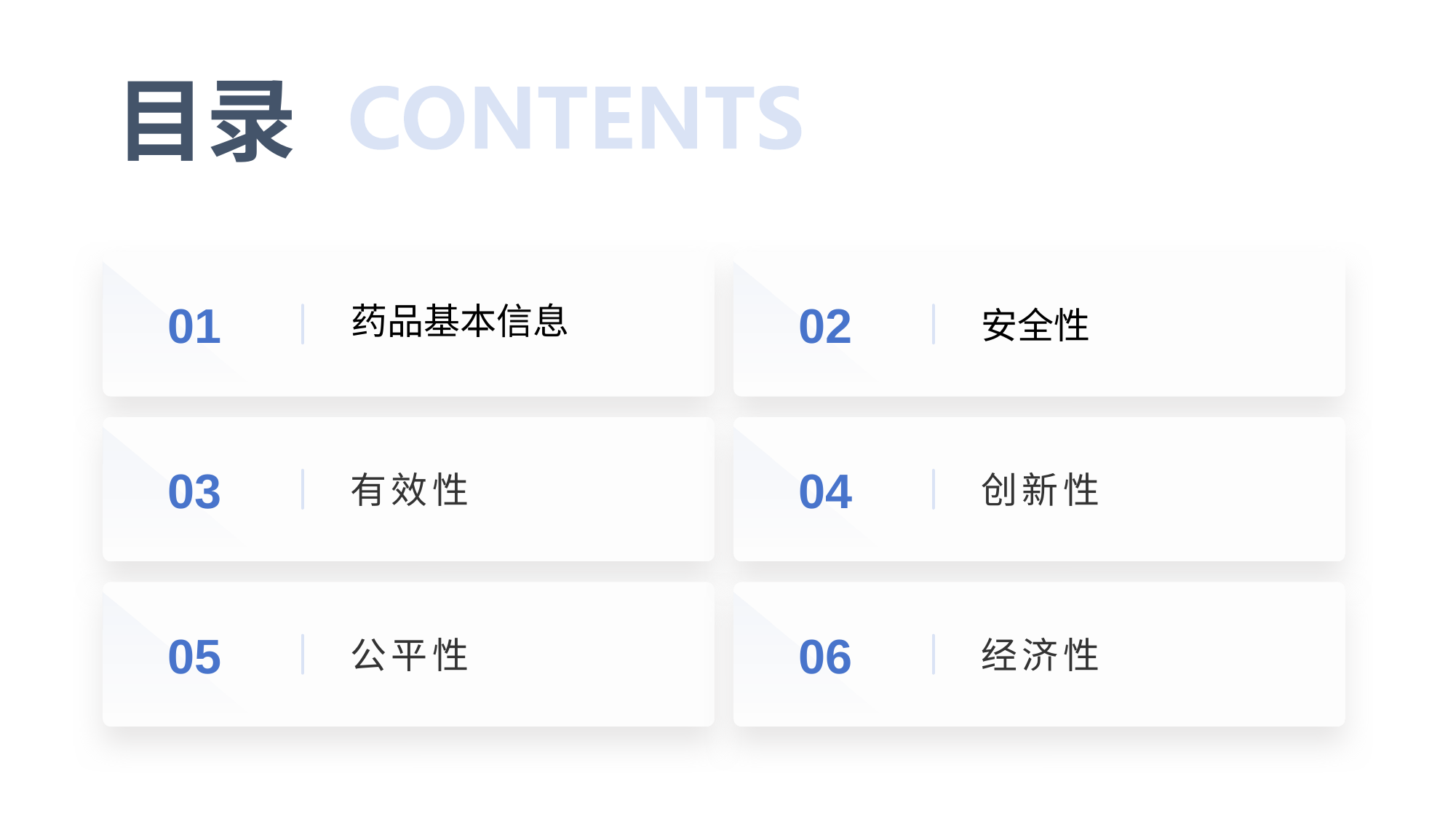

目录

药品基本信息
创新性
安全性
01
02
药品基本信息

公平性
安全性

有效性
创新性
03
04
有效性

公平性
经济性
05
06